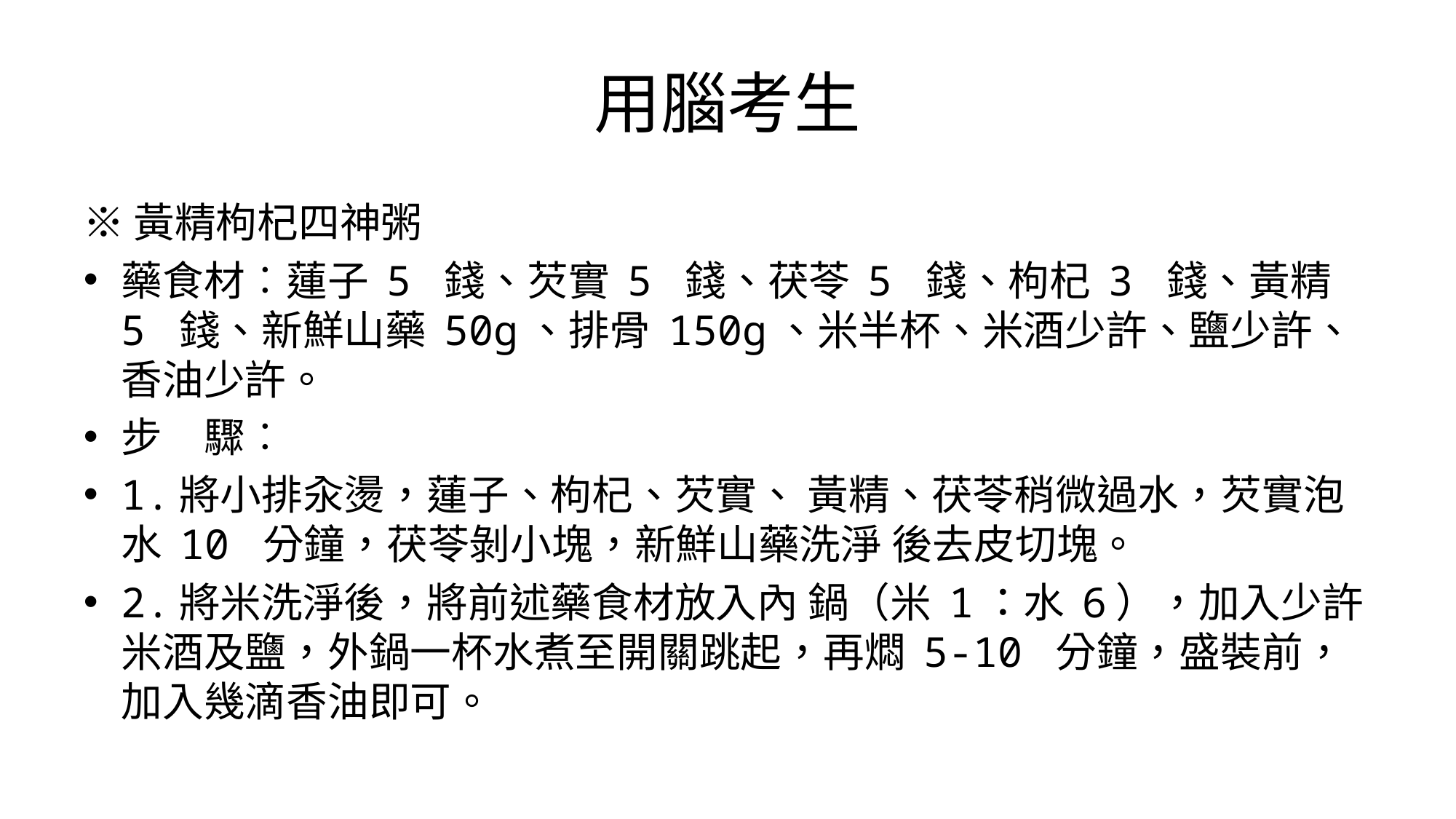

# 用腦考生
※黃精枸杞四神粥
藥食材︰蓮子 5 錢、芡實 5 錢、茯苓 5 錢、枸杞 3 錢、黃精 5 錢、新鮮山藥 50g、排骨 150g、米半杯、米酒少許、鹽少許、香油少許。
步　驟︰
1.將小排汆燙，蓮子、枸杞、芡實、 黃精、茯苓稍微過水，芡實泡水 10 分鐘，茯苓剝小塊，新鮮山藥洗淨 後去皮切塊。
2.將米洗淨後，將前述藥食材放入內 鍋（米 1：水 6），加入少許米酒及鹽，外鍋一杯水煮至開關跳起，再燜 5-10 分鐘，盛裝前，加入幾滴香油即可。